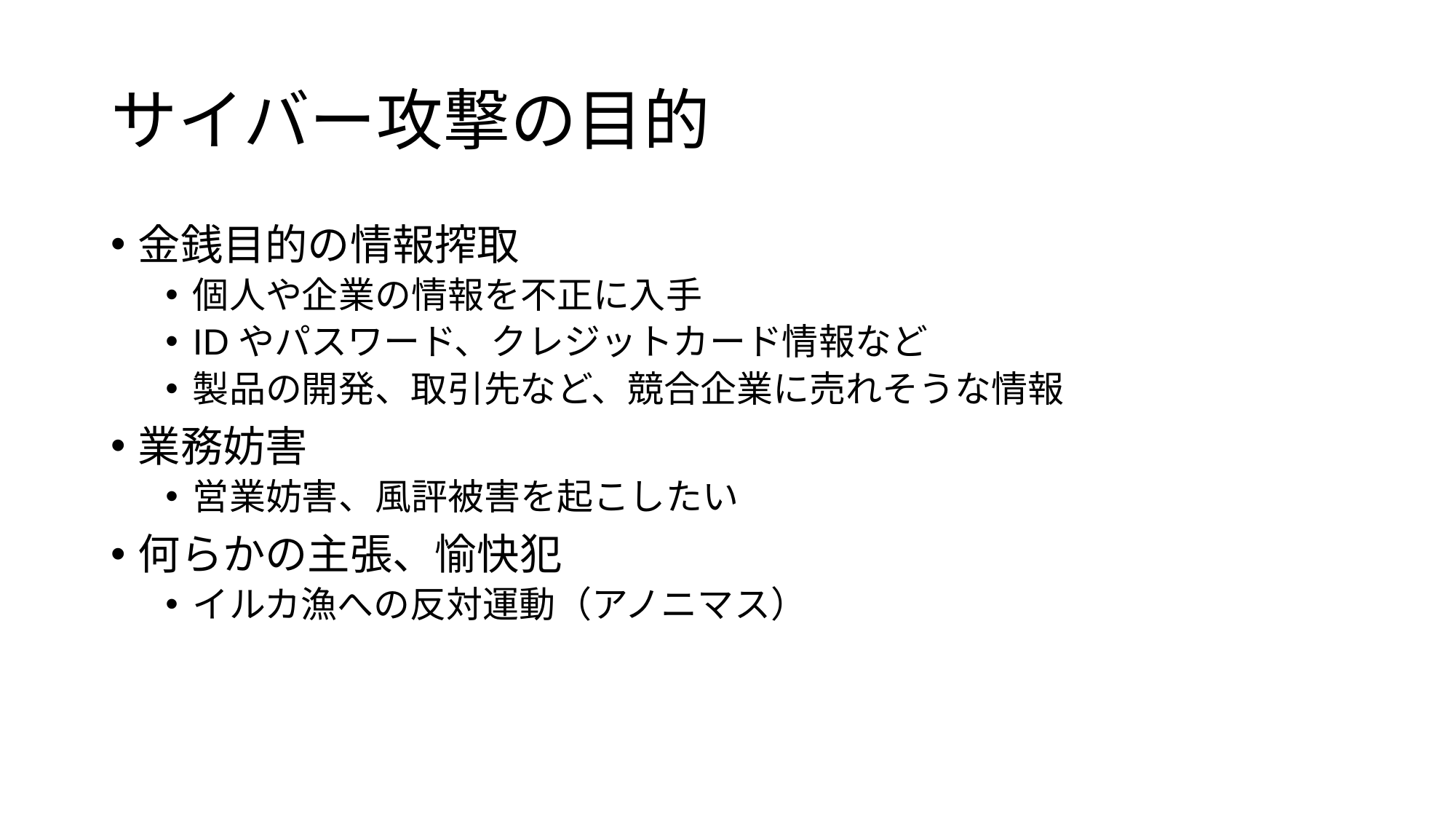

# サイバー攻撃の目的
金銭目的の情報搾取
個人や企業の情報を不正に入手
IDやパスワード、クレジットカード情報など
製品の開発、取引先など、競合企業に売れそうな情報
業務妨害
営業妨害、風評被害を起こしたい
何らかの主張、愉快犯
イルカ漁への反対運動（アノニマス）